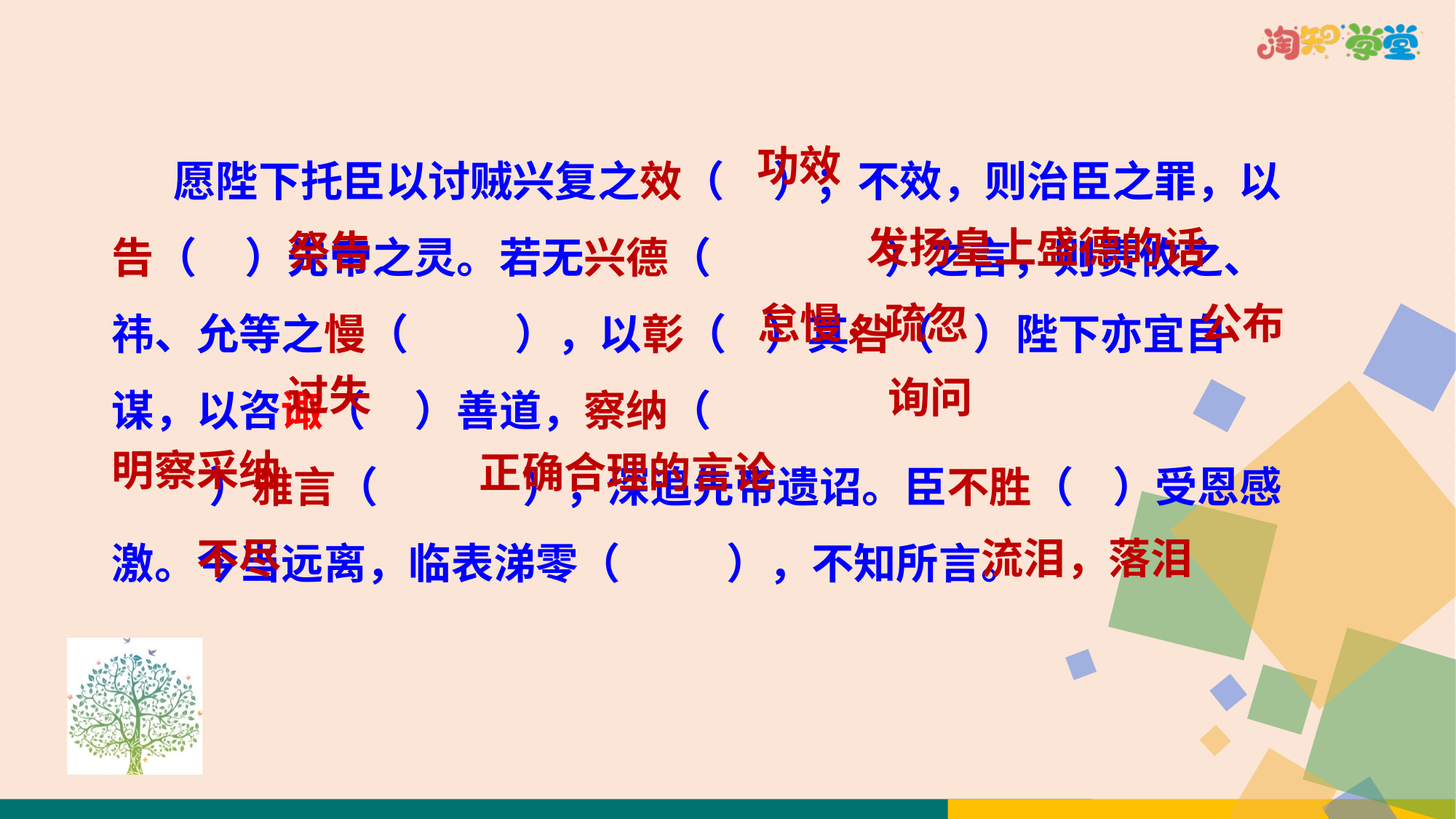

愿陛下托臣以讨贼兴复之效（     ）；不效，则治臣之罪，以告（     ）先帝之灵。若无兴德（                  ）之言，则责攸之、祎、允等之慢（           ），以彰（    ）其咎（    ）陛下亦宜自谋，以咨诹（     ）善道，察纳（
         ）雅言（               ），深追先帝遗诏。臣不胜（    ）受恩感激。今当远离，临表涕零（           ），不知所言。
功效
发扬皇上盛德的话
祭告
怠慢，疏忽
公布
过失
询问

明察采纳
正确合理的言论
不尽
流泪，落泪